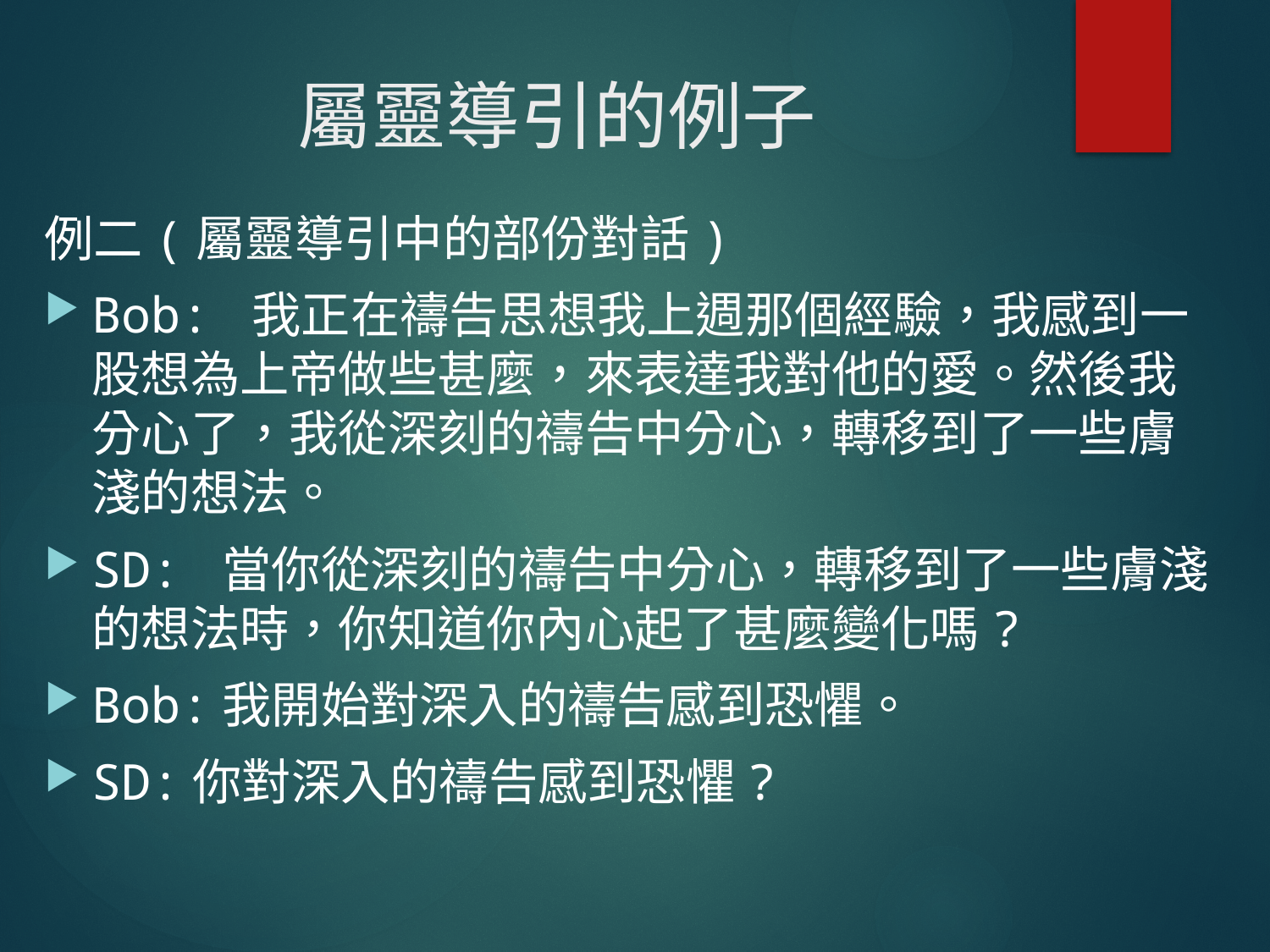

# 屬靈導引的例子
例二(屬靈導引中的部份對話)
Bob: 我正在禱告思想我上週那個經驗，我感到一股想為上帝做些甚麼，來表達我對他的愛。然後我分心了，我從深刻的禱告中分心，轉移到了一些膚淺的想法。
SD: 當你從深刻的禱告中分心，轉移到了一些膚淺的想法時，你知道你內心起了甚麼變化嗎?
Bob:我開始對深入的禱告感到恐懼。
SD:你對深入的禱告感到恐懼?